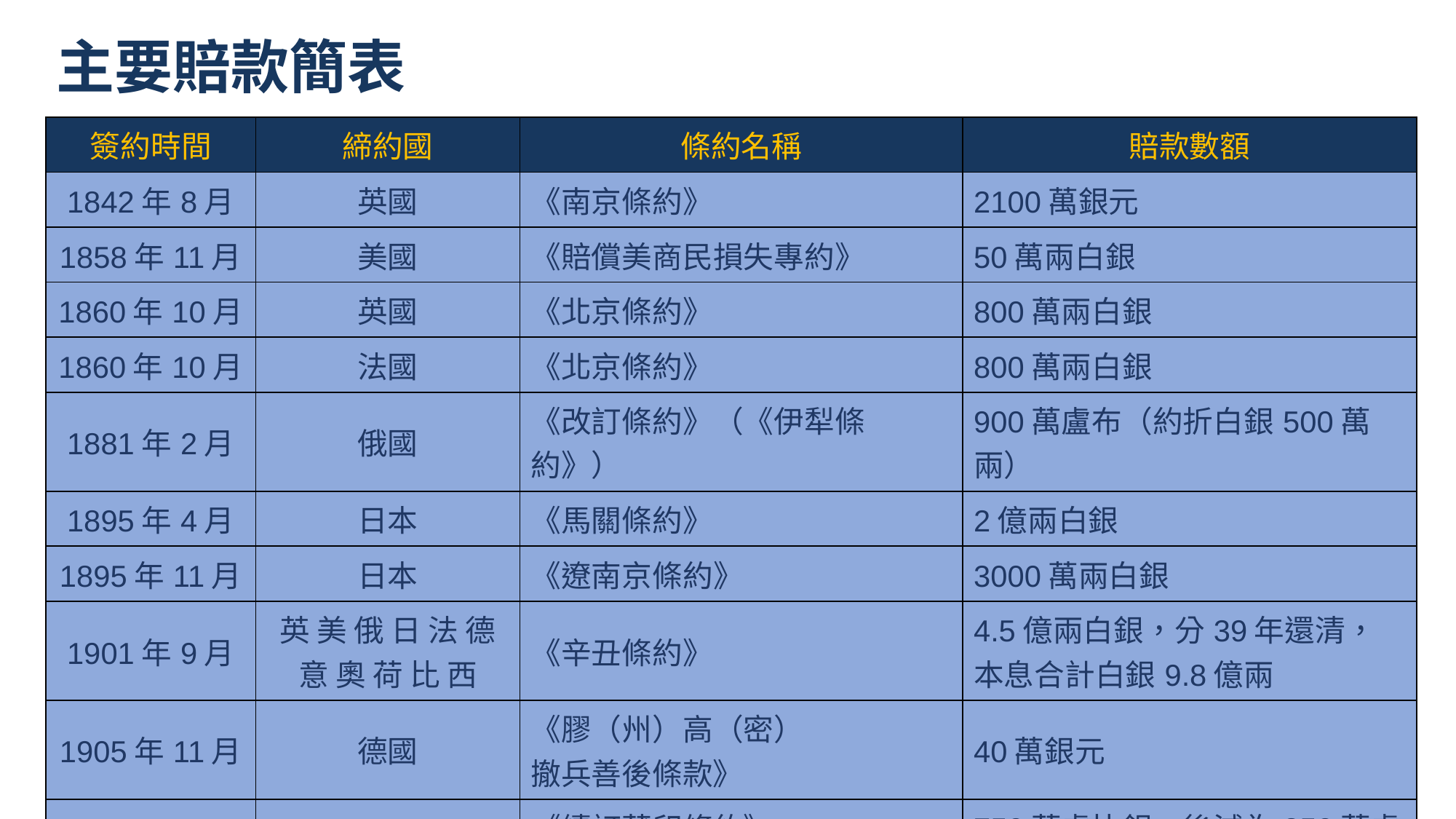

# 主要賠款簡表
| 簽約時間 | 締約國 | 條約名稱 | 賠款數額 |
| --- | --- | --- | --- |
| 1842年8月 | 英國 | 《南京條約》 | 2100萬銀元 |
| 1858年11月 | 美國 | 《賠償美商民損失專約》 | 50萬兩白銀 |
| 1860年10月 | 英國 | 《北京條約》 | 800萬兩白銀 |
| 1860年10月 | 法國 | 《北京條約》 | 800萬兩白銀 |
| 1881年2月 | 俄國 | 《改訂條約》（《伊犁條約》） | 900萬盧布（約折白銀500萬兩） |
| 1895年4月 | 日本 | 《馬關條約》 | 2億兩白銀 |
| 1895年11月 | 日本 | 《遼南京條約》 | 3000萬兩白銀 |
| 1901年9月 | 英 美 俄 日 法 德 意 奧 荷 比 西 | 《辛丑條約》 | 4.5億兩白銀，分39年還清，本息合計白銀9.8億兩 |
| 1905年11月 | 德國 | 《膠（州）高（密） 撤兵善後條款》 | 40萬銀元 |
| 1906年4月 | 英國 | 《續訂藏印條約》 附《拉薩條約》 | 750萬盧比銀，後減為250萬盧比銀，（折白銀120餘萬兩） |